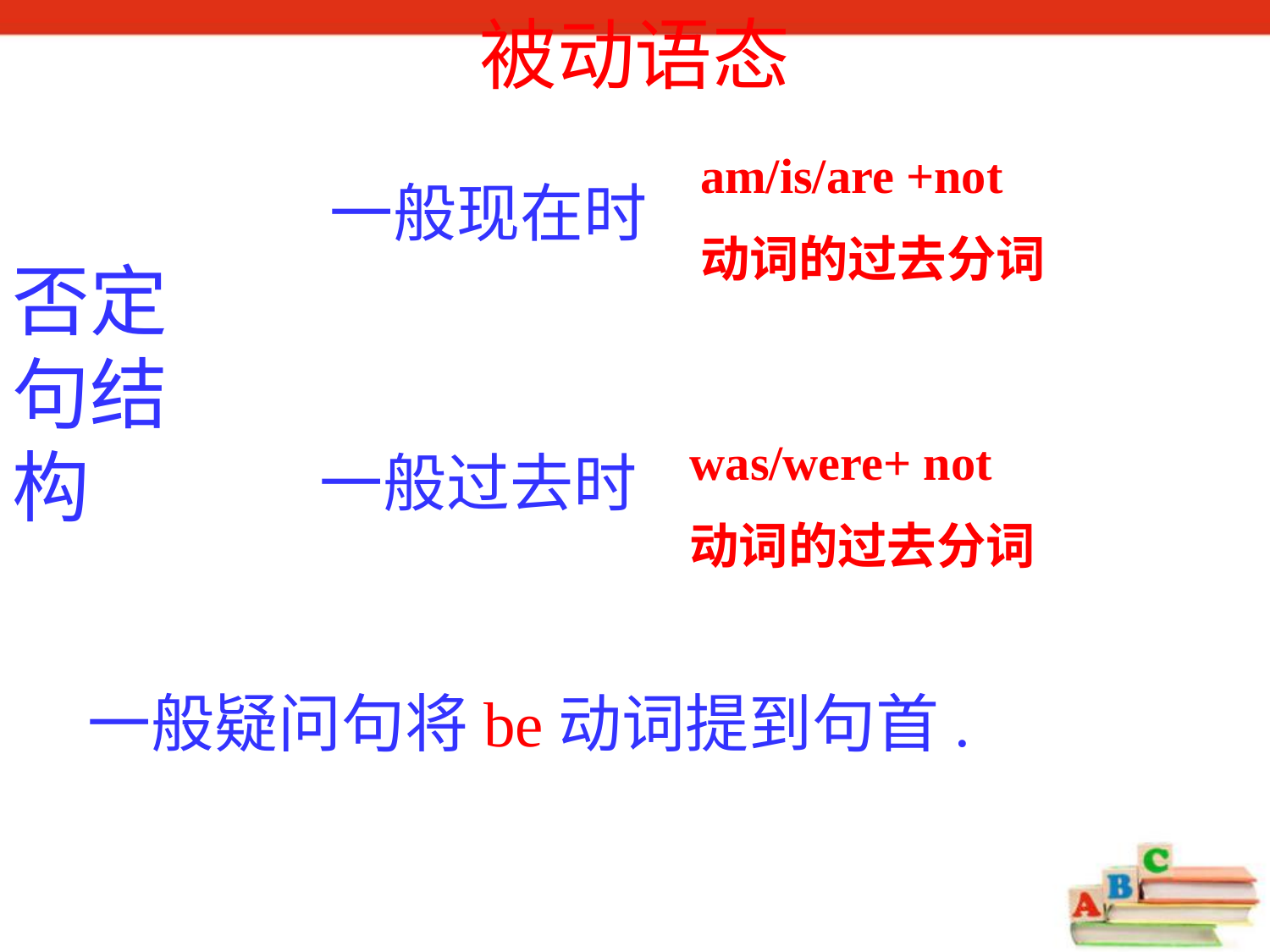

被动语态
am/is/are +not
动词的过去分词
一般现在时

否定句结构

was/were+ not
动词的过去分词
一般过去时
一般疑问句将be动词提到句首.